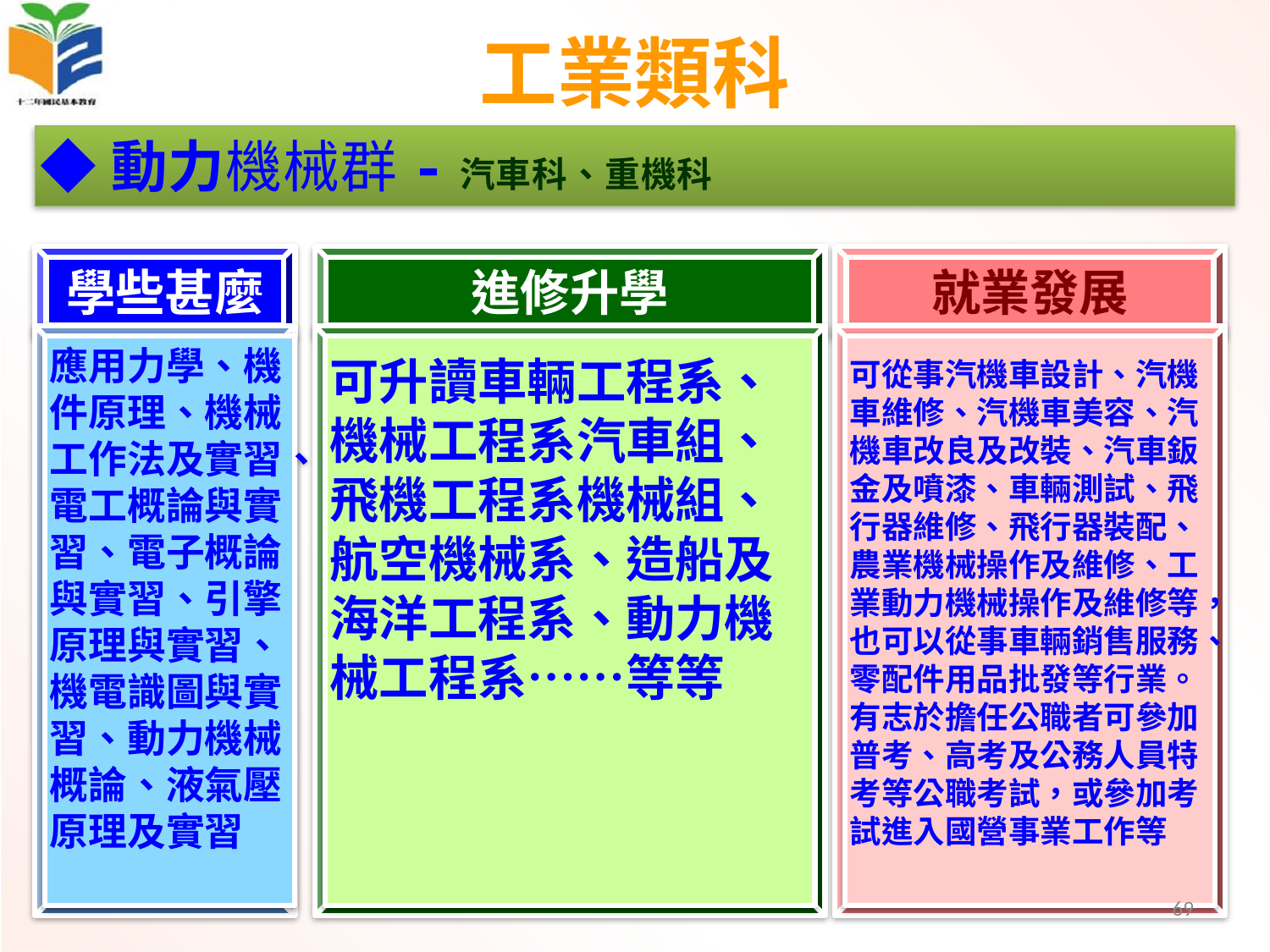

# 工業類科
◆動力機械群-汽車科、重機科
學些甚麼
進修升學
就業發展

應用力學、機件原理、機械工作法及實習、電工概論與實習、電子概論與實習、引擎原理與實習、機電識圖與實習、動力機械概論、液氣壓原理及實習

可升讀車輛工程系、機械工程系汽車組、飛機工程系機械組、航空機械系、造船及海洋工程系、動力機械工程系……等等

可從事汽機車設計、汽機車維修、汽機車美容、汽機車改良及改裝、汽車鈑金及噴漆、車輛測試、飛行器維修、飛行器裝配、農業機械操作及維修、工業動力機械操作及維修等，也可以從事車輛銷售服務、零配件用品批發等行業。有志於擔任公職者可參加普考、高考及公務人員特考等公職考試，或參加考試進入國營事業工作等

69